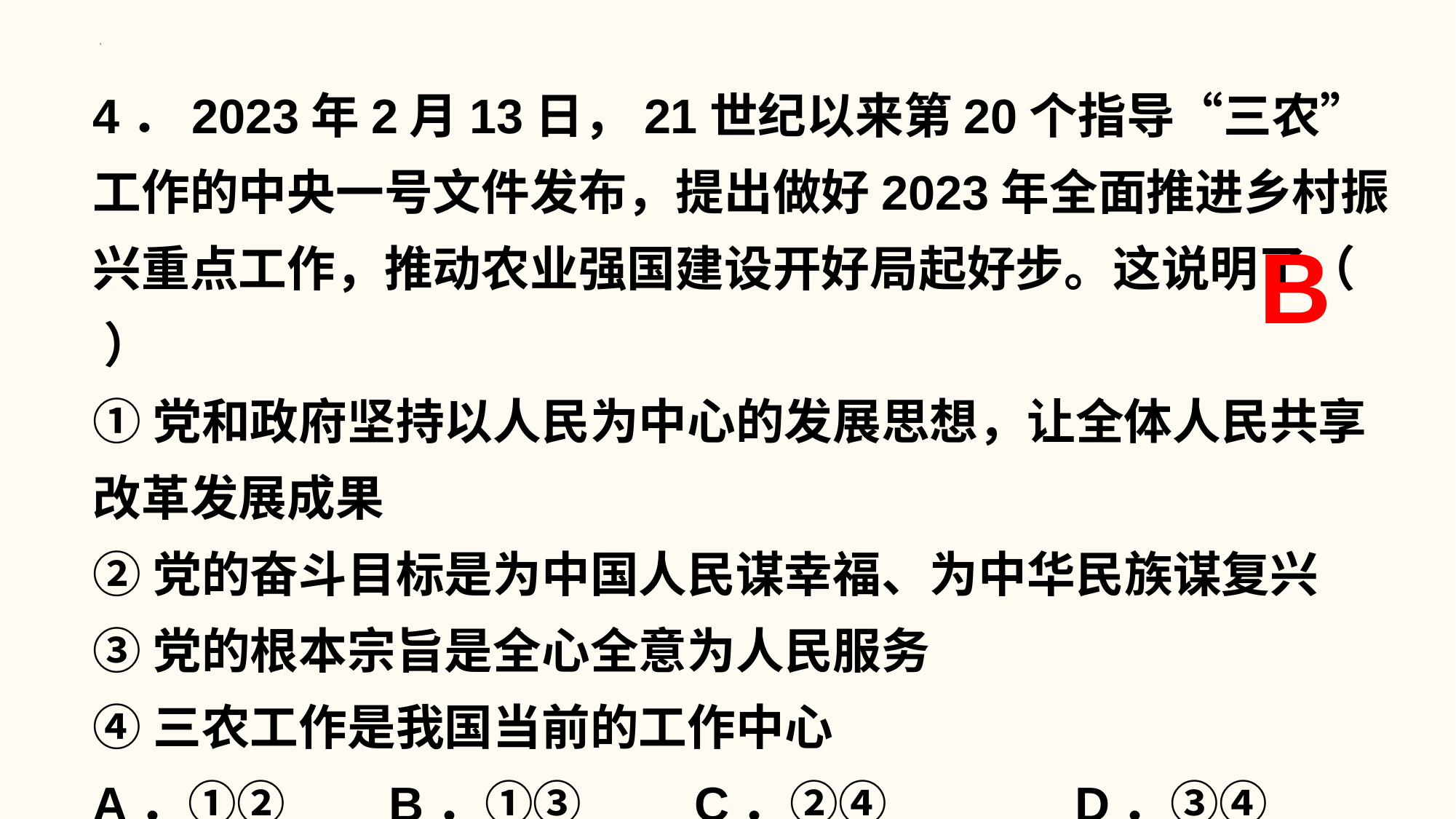

4．2023年2月13日，21世纪以来第20个指导“三农”工作的中央一号文件发布，提出做好2023年全面推进乡村振兴重点工作，推动农业强国建设开好局起好步。这说明了（    ）
①党和政府坚持以人民为中心的发展思想，让全体人民共享改革发展成果
②党的奋斗目标是为中国人民谋幸福、为中华民族谋复兴
③党的根本宗旨是全心全意为人民服务
④三农工作是我国当前的工作中心
A．①②	      B．①③	    C．②④        	D．③④
B